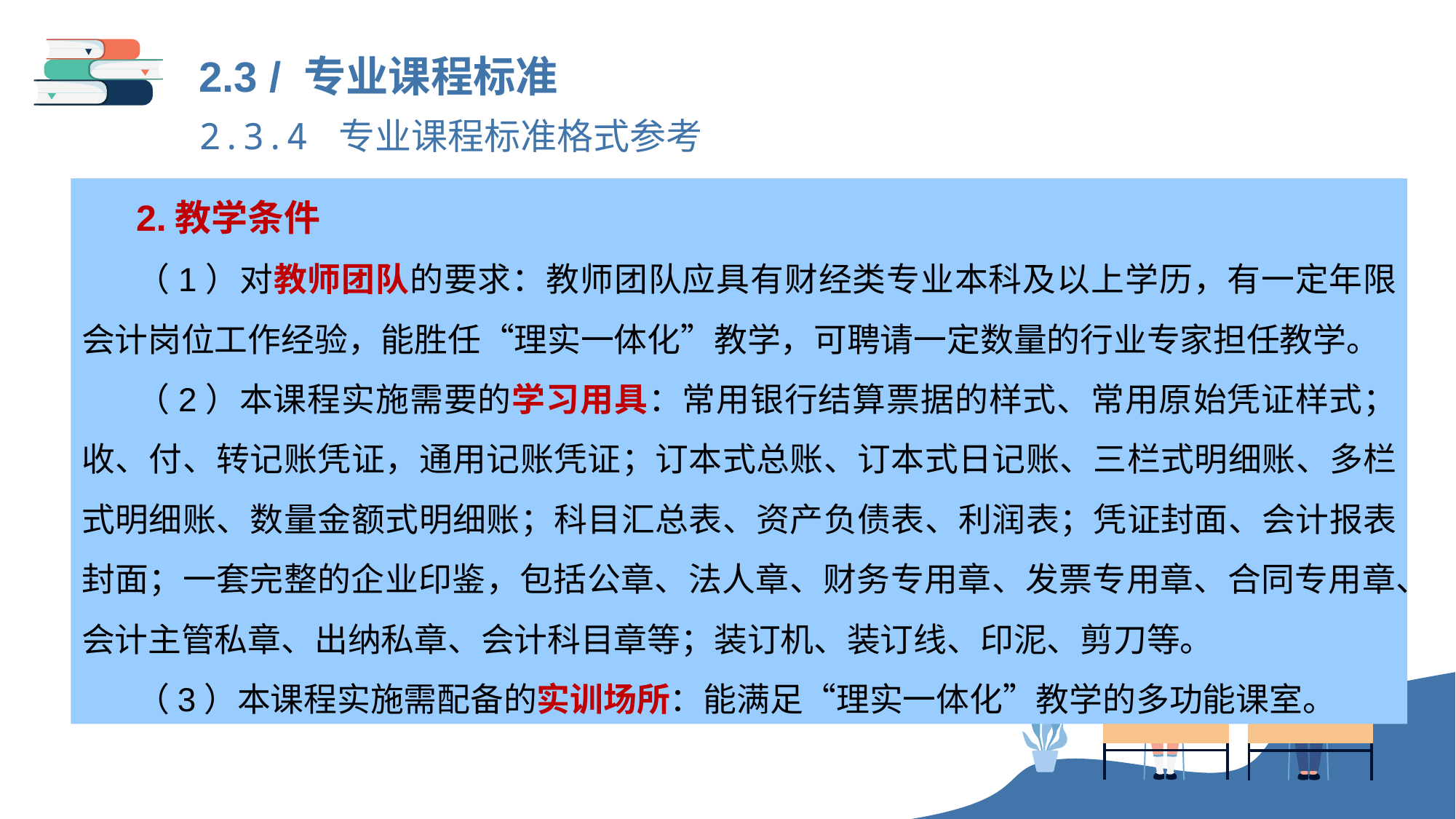

2.3 / 专业课程标准
2.3.4 专业课程标准格式参考
2.教学条件
（1）对教师团队的要求：教师团队应具有财经类专业本科及以上学历，有一定年限会计岗位工作经验，能胜任“理实一体化”教学，可聘请一定数量的行业专家担任教学。
（2）本课程实施需要的学习用具：常用银行结算票据的样式、常用原始凭证样式；收、付、转记账凭证，通用记账凭证；订本式总账、订本式日记账、三栏式明细账、多栏式明细账、数量金额式明细账；科目汇总表、资产负债表、利润表；凭证封面、会计报表封面；一套完整的企业印鉴，包括公章、法人章、财务专用章、发票专用章、合同专用章、会计主管私章、出纳私章、会计科目章等；装订机、装订线、印泥、剪刀等。
（3）本课程实施需配备的实训场所：能满足“理实一体化”教学的多功能课室。